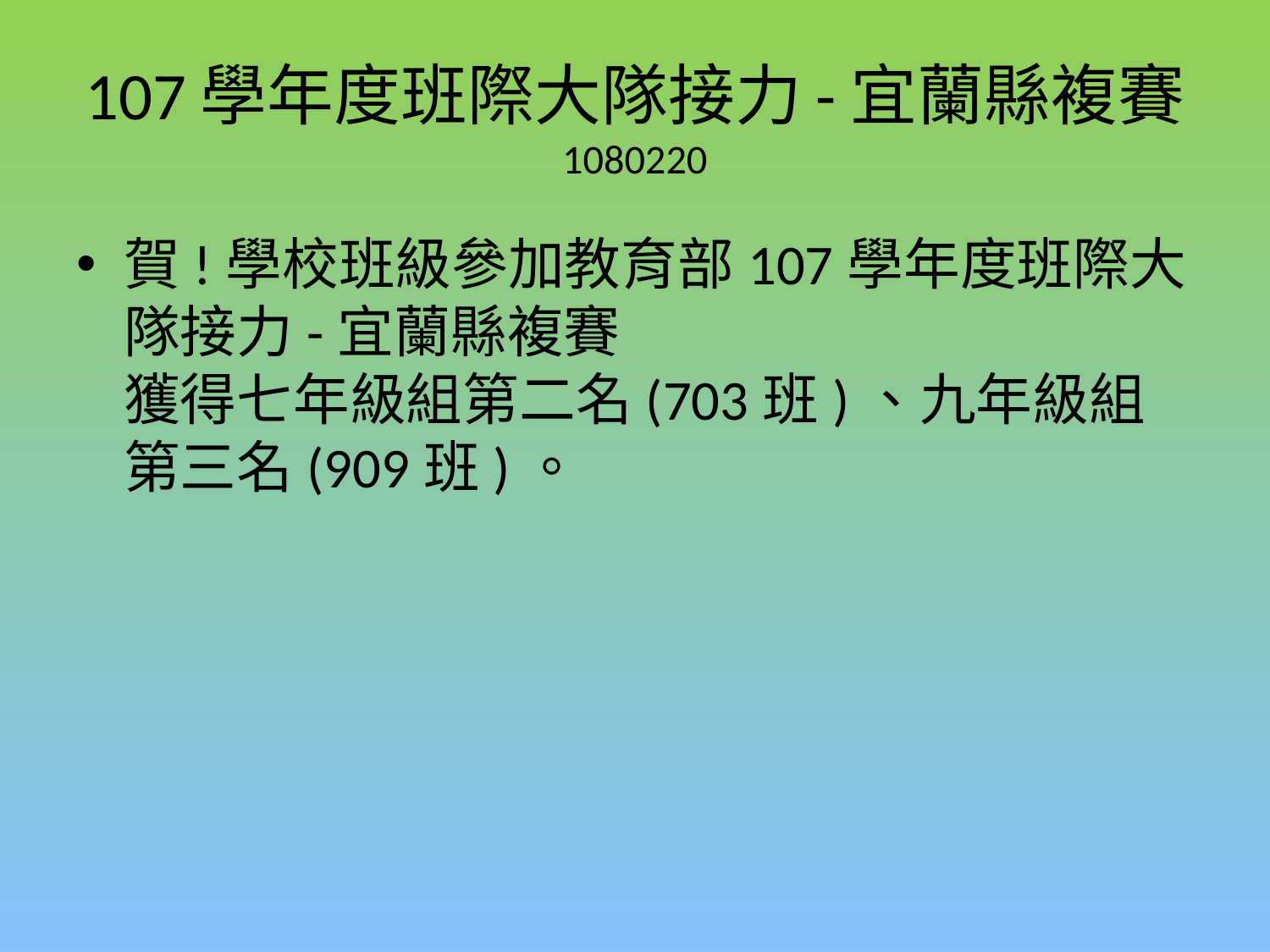

# 107學年度班際大隊接力-宜蘭縣複賽 1080220
賀!學校班級參加教育部107學年度班際大隊接力-宜蘭縣複賽
獲得七年級組第二名(703班)、九年級組第三名(909班)。